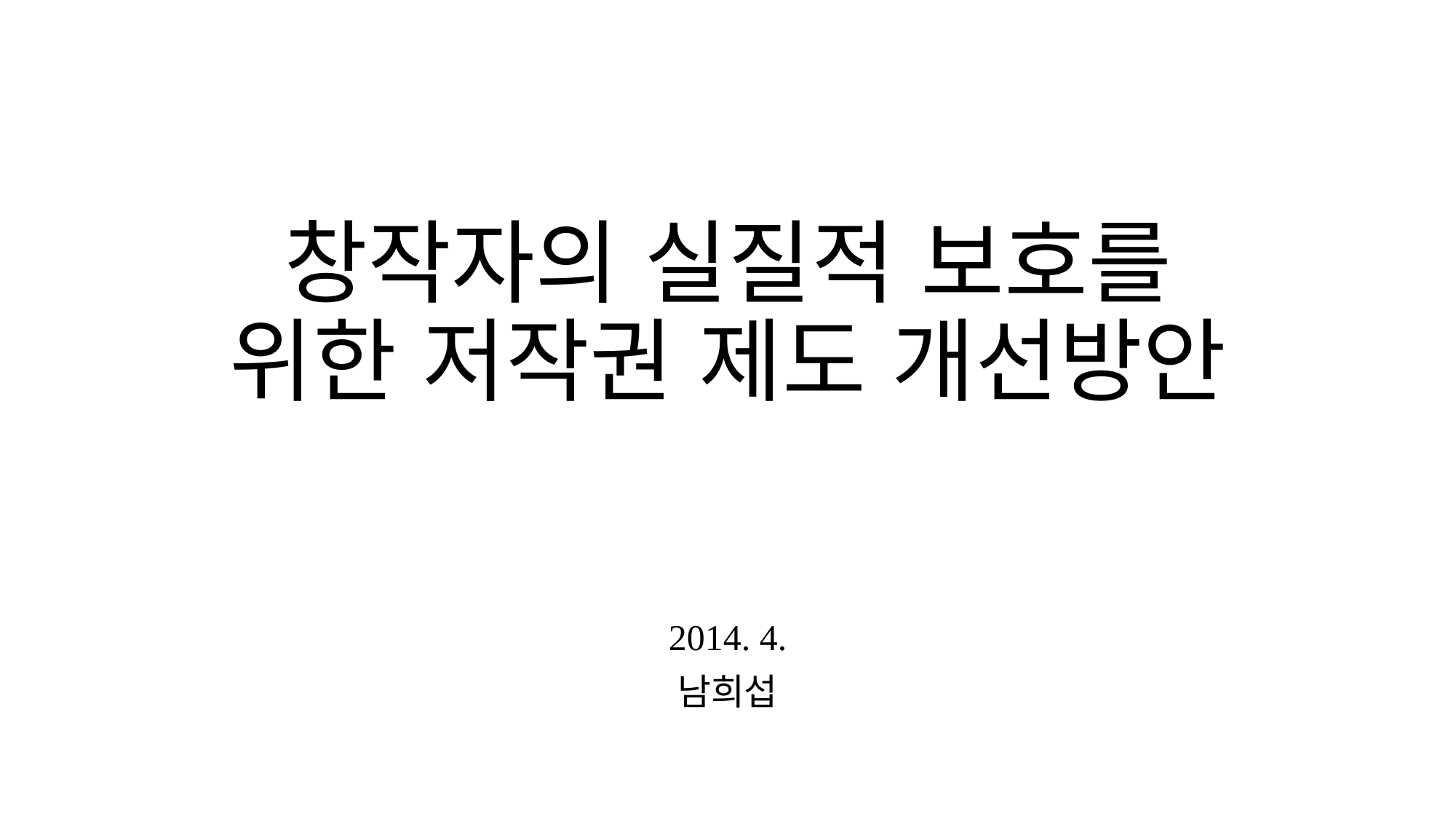

# 창작자의 실질적 보호를 위한 저작권 제도 개선방안
2014. 4.
남희섭